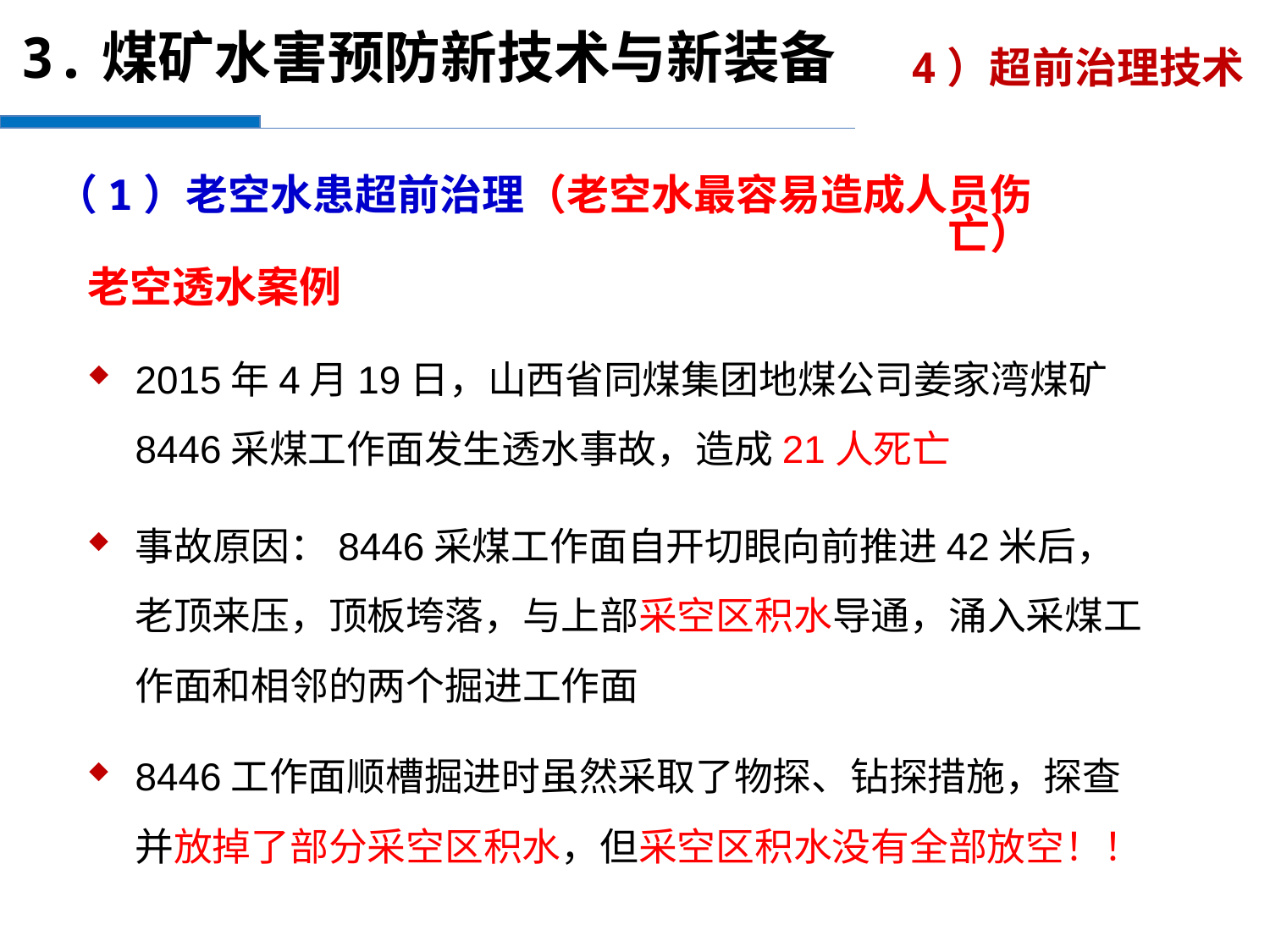

3.煤矿水害预防新技术与新装备
4）超前治理技术

（1）老空水患超前治理（老空水最容易造成人员伤亡）

老空透水案例
2015年4月19日，山西省同煤集团地煤公司姜家湾煤矿8446采煤工作面发生透水事故，造成21人死亡
事故原因：8446采煤工作面自开切眼向前推进42米后，老顶来压，顶板垮落，与上部采空区积水导通，涌入采煤工作面和相邻的两个掘进工作面
8446工作面顺槽掘进时虽然采取了物探、钻探措施，探查并放掉了部分采空区积水，但采空区积水没有全部放空！！